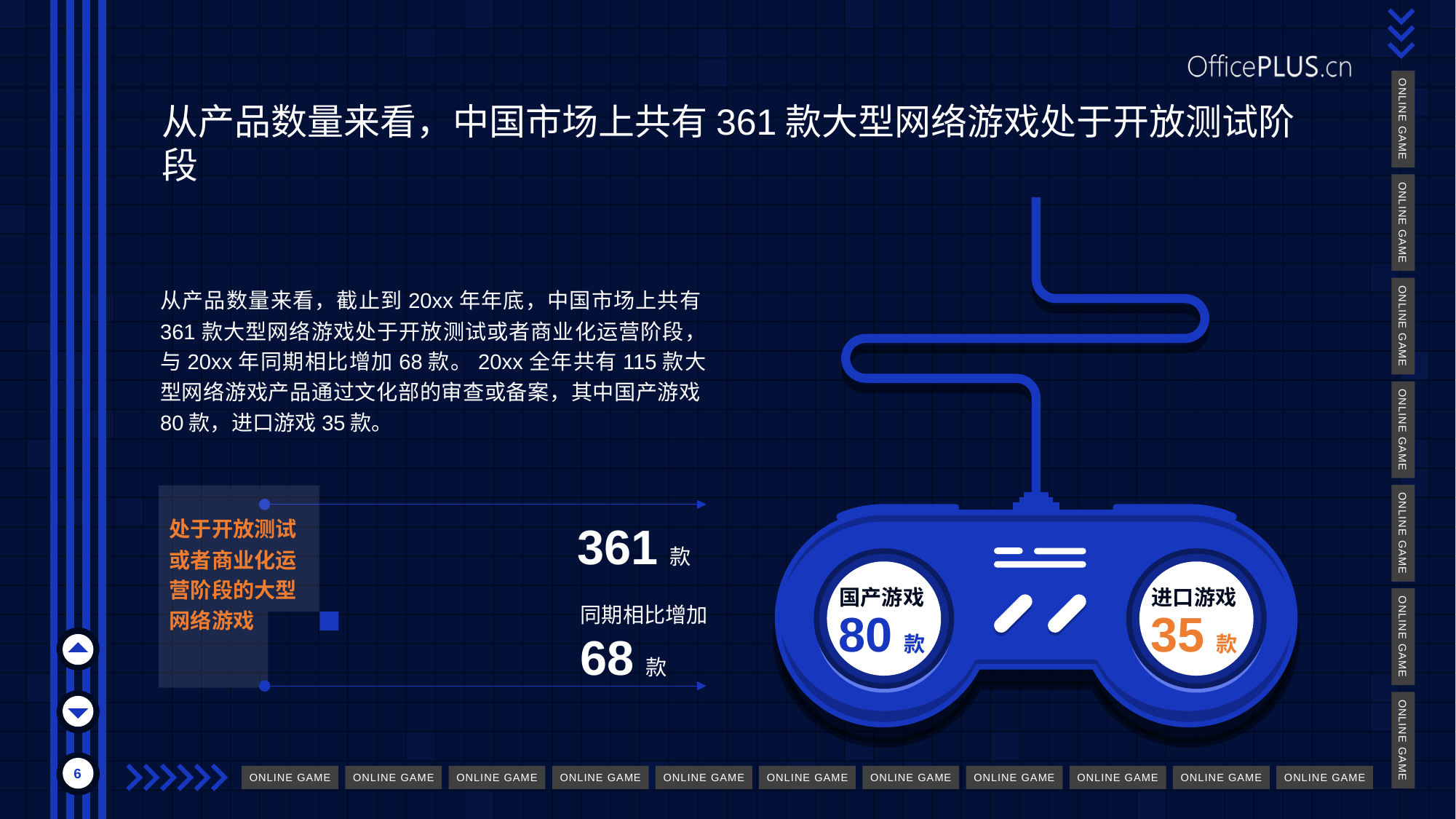

# 从产品数量来看，中国市场上共有361款大型网络游戏处于开放测试阶段

从产品数量来看，截止到20xx年年底，中国市场上共有361款大型网络游戏处于开放测试或者商业化运营阶段，与20xx年同期相比增加68款。20xx全年共有115款大型网络游戏产品通过文化部的审查或备案，其中国产游戏80款，进口游戏35款。
处于开放测试或者商业化运营阶段的大型网络游戏

361款
同期相比增加68款
国产游戏
80款
进口游戏
35款